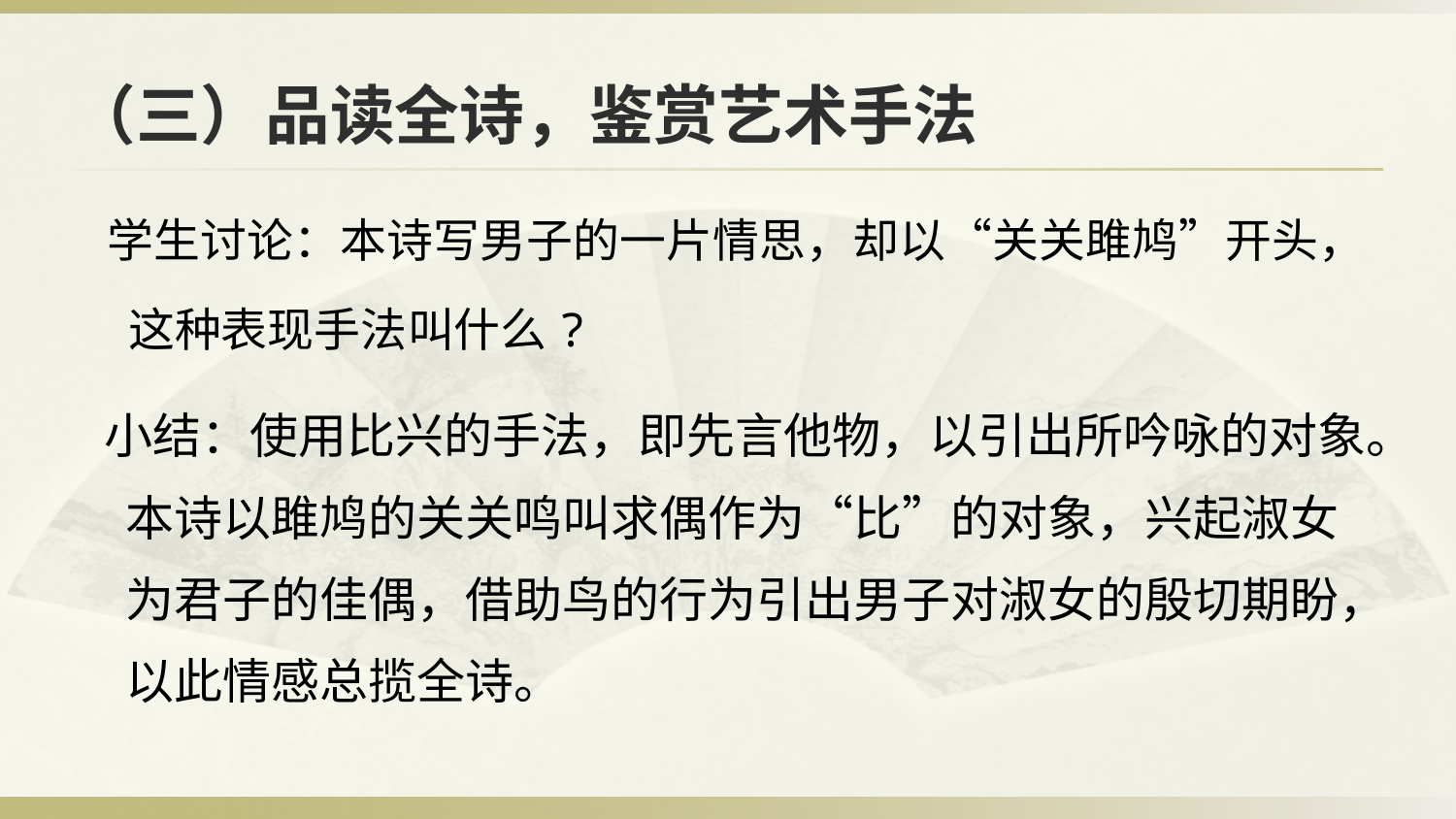

# （三）品读全诗，鉴赏艺术手法
  学生讨论：本诗写男子的一片情思，却以“关关雎鸠”开头，这种表现手法叫什么?

  小结：使用比兴的手法，即先言他物，以引出所吟咏的对象。本诗以雎鸠的关关鸣叫求偶作为“比”的对象，兴起淑女为君子的佳偶，借助鸟的行为引出男子对淑女的殷切期盼，以此情感总揽全诗。